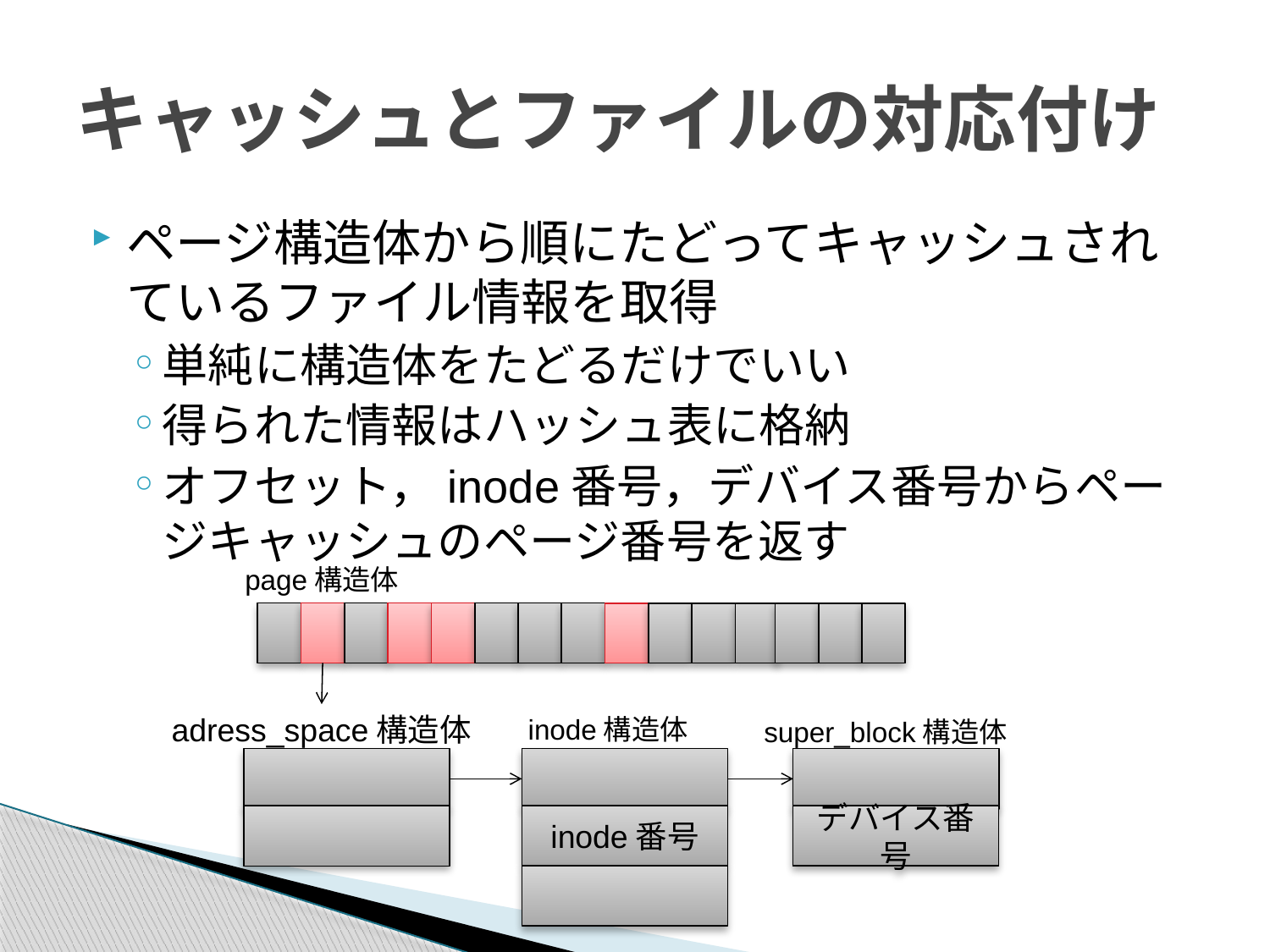

# キャッシュとファイルの対応付け
ページ構造体から順にたどってキャッシュされているファイル情報を取得
単純に構造体をたどるだけでいい
得られた情報はハッシュ表に格納
オフセット，inode番号，デバイス番号からページキャッシュのページ番号を返す
page構造体

adress_space構造体
inode構造体

super_block構造体

デバイス番号

inode番号